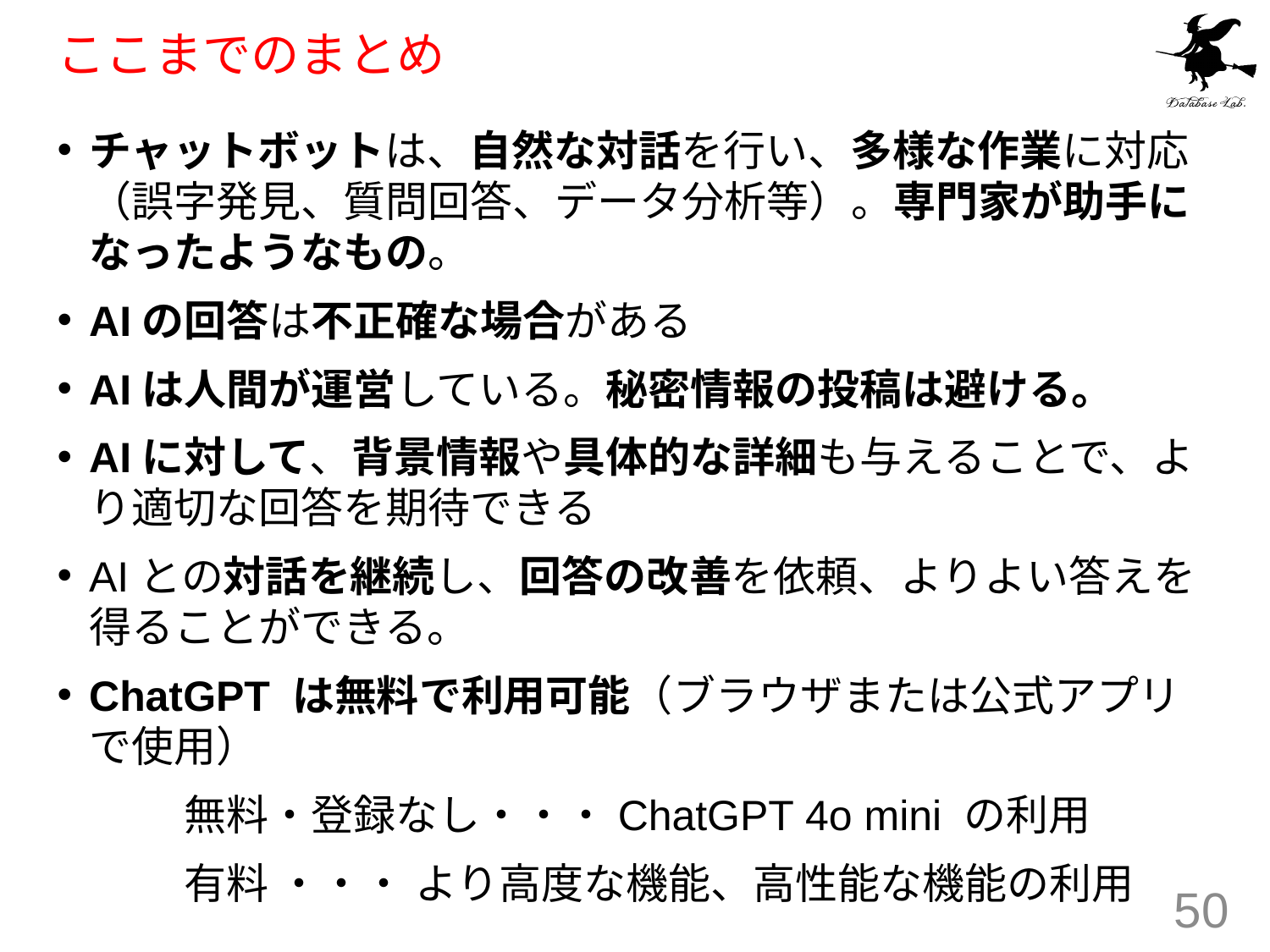

# ここまでのまとめ
チャットボットは、自然な対話を行い、多様な作業に対応（誤字発見、質問回答、データ分析等）。専門家が助手になったようなもの。
AIの回答は不正確な場合がある
AIは人間が運営している。秘密情報の投稿は避ける。
AIに対して、背景情報や具体的な詳細も与えることで、より適切な回答を期待できる
AIとの対話を継続し、回答の改善を依頼、よりよい答えを得ることができる。
ChatGPT は無料で利用可能（ブラウザまたは公式アプリで使用）
	無料・登録なし・・・ChatGPT 4o mini の利用
	有料 ・・・ より高度な機能、高性能な機能の利用
50